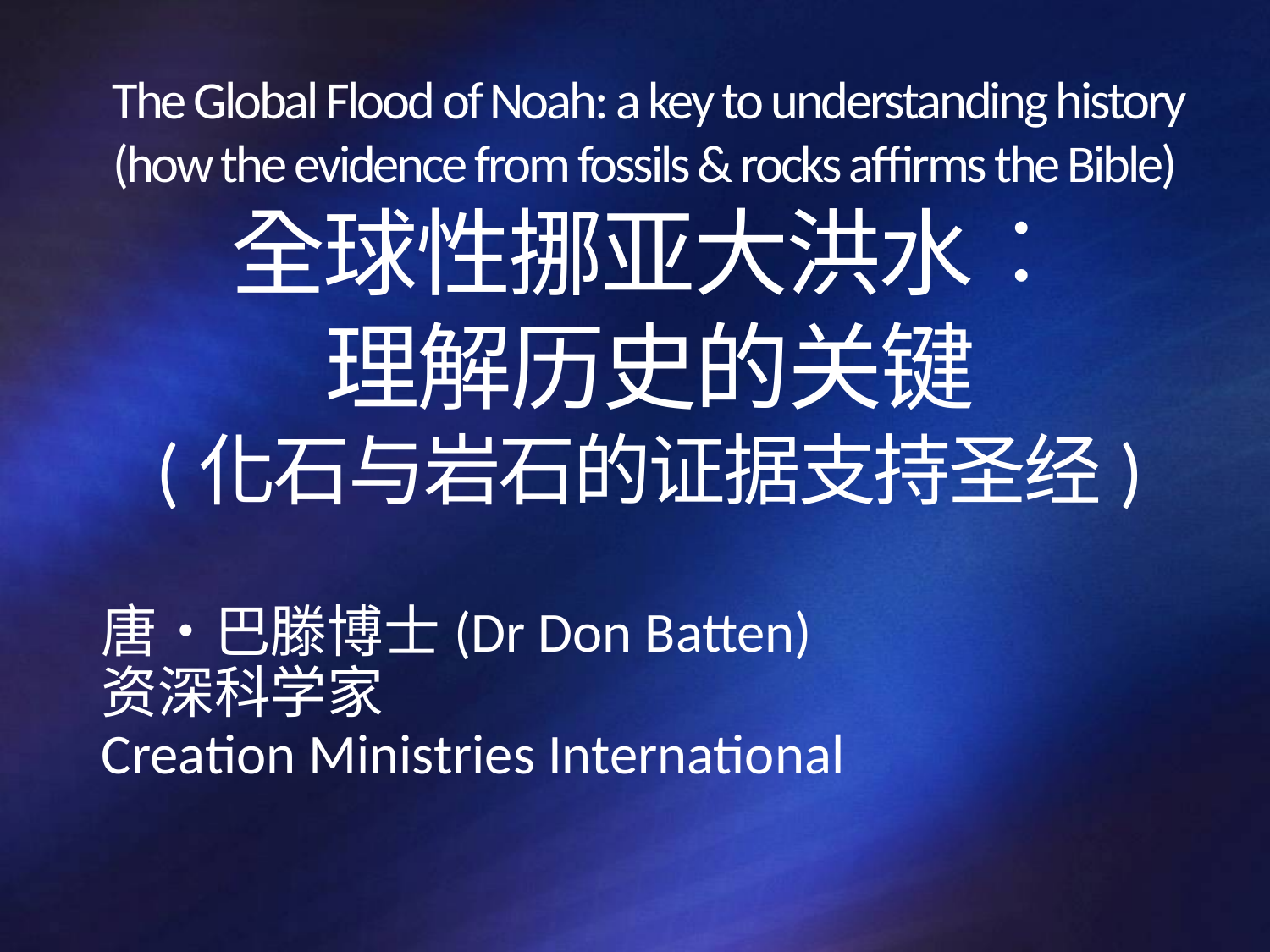

# The Global Flood of Noah: a key to understanding history (how the evidence from fossils & rocks affirms the Bible) 全球性挪亚大洪水︰ 理解历史的关键 (化石与岩石的证据支持圣经)
唐‧巴滕博士(Dr Don Batten)
资深科学家
Creation Ministries International